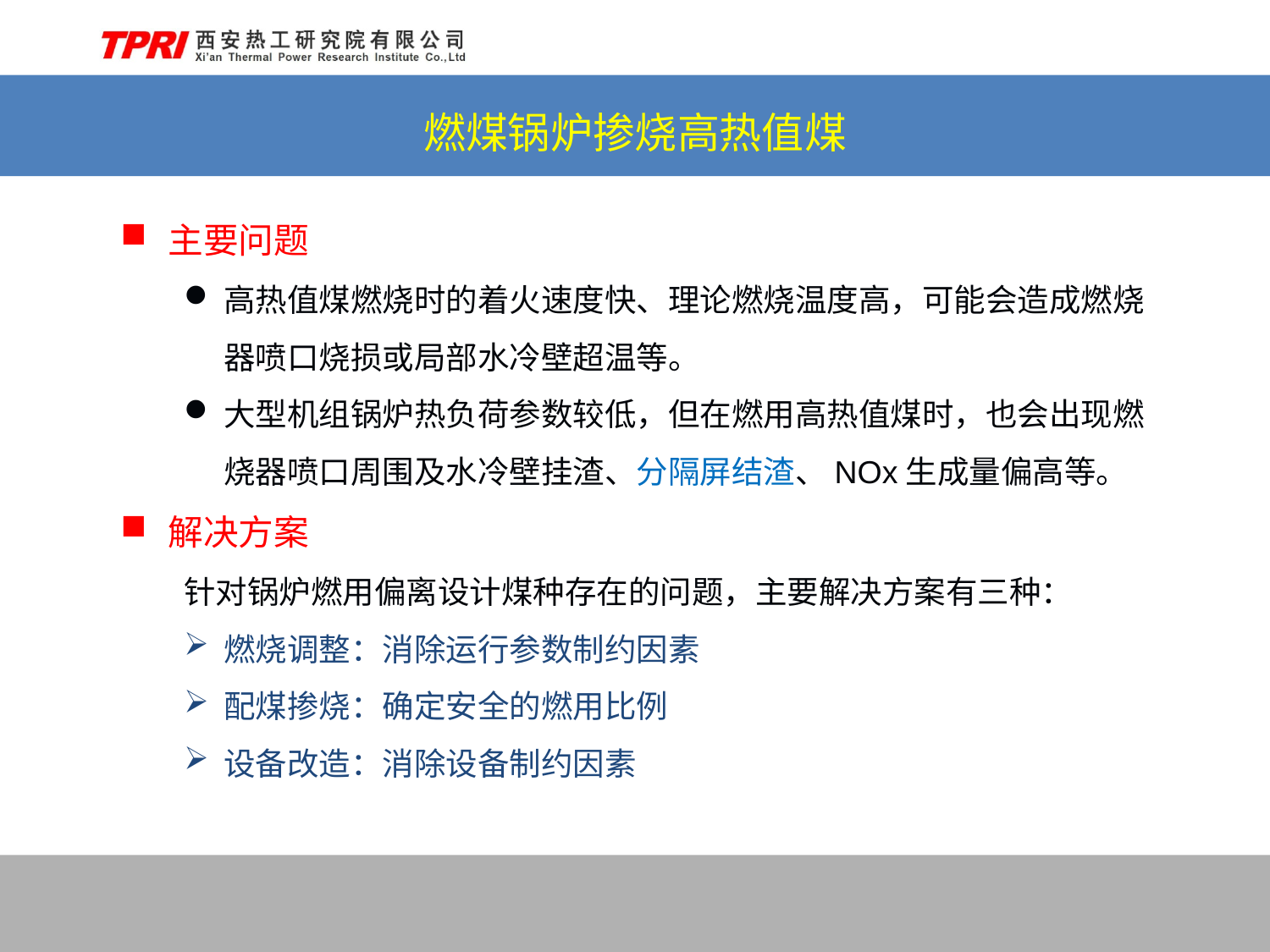

# 燃煤锅炉掺烧高热值煤
主要问题
高热值煤燃烧时的着火速度快、理论燃烧温度高，可能会造成燃烧 器喷口烧损或局部水冷壁超温等。
大型机组锅炉热负荷参数较低，但在燃用高热值煤时，也会出现燃 烧器喷口周围及水冷壁挂渣、分隔屏结渣、NOx生成量偏高等。
解决方案
针对锅炉燃用偏离设计煤种存在的问题，主要解决方案有三种：
燃烧调整：消除运行参数制约因素
配煤掺烧：确定安全的燃用比例
设备改造：消除设备制约因素